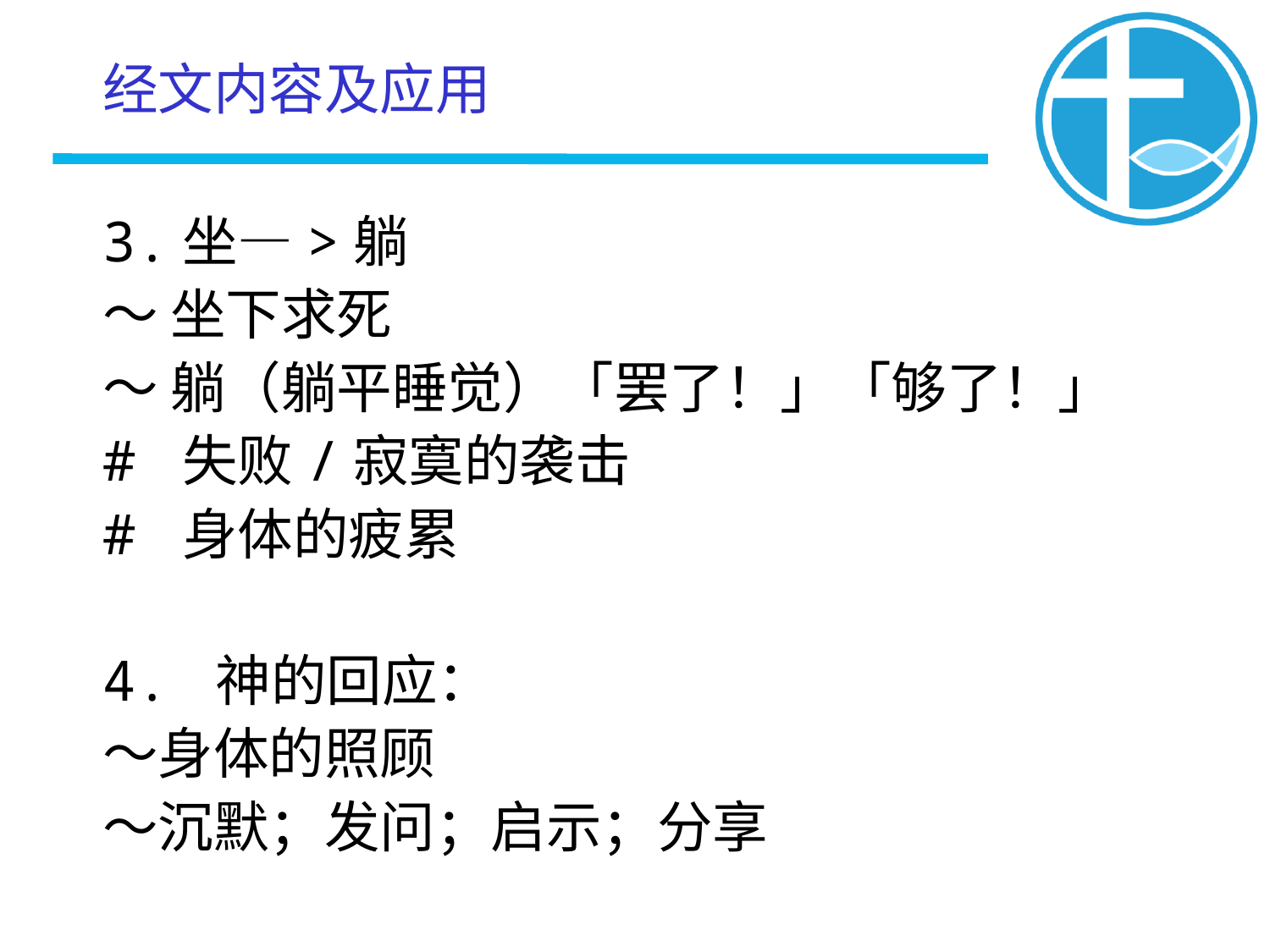

# 经文内容及应用
3.坐—>躺
～ 坐下求死
～ 躺（躺平睡觉）「罢了！」「够了！」
# 失败/寂寞的袭击
# 身体的疲累

4. 神的回应：
～身体的照顾
～沉默；发问；启示；分享